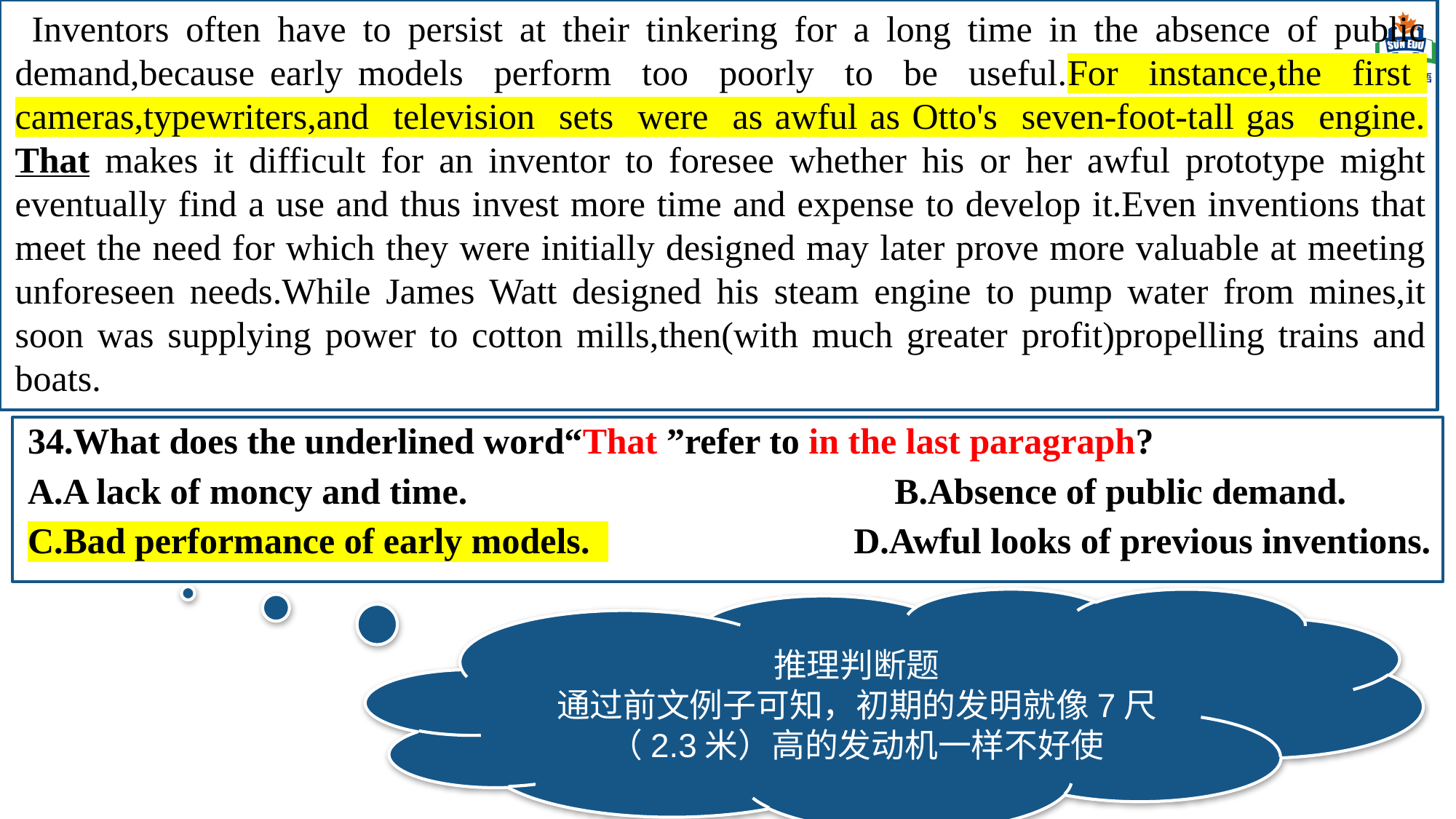

Inventors often have to persist at their tinkering for a long time in the absence of public demand,because early models  perform  too  poorly  to  be  useful.For  instance,the  first  cameras,typewriters,and  television  sets  were  as awful as Otto's  seven-foot-tall gas  engine. That makes it difficult for an inventor to foresee whether his or her awful prototype might eventually find a use and thus invest more time and expense to develop it.Even inventions that meet the need for which they were initially designed may later prove more valuable at meeting unforeseen needs.While James Watt designed his steam engine to pump water from mines,it soon was supplying power to cotton mills,then(with much greater profit)propelling trains and boats.
34.What does the underlined word“That ”refer to in the last paragraph?
A.A lack of moncy and time.                                               B.Absence of public demand.
C.Bad performance of early models.                             D.Awful looks of previous inventions.
推理判断题
通过前文例子可知，初期的发明就像7尺（2.3米）高的发动机一样不好使